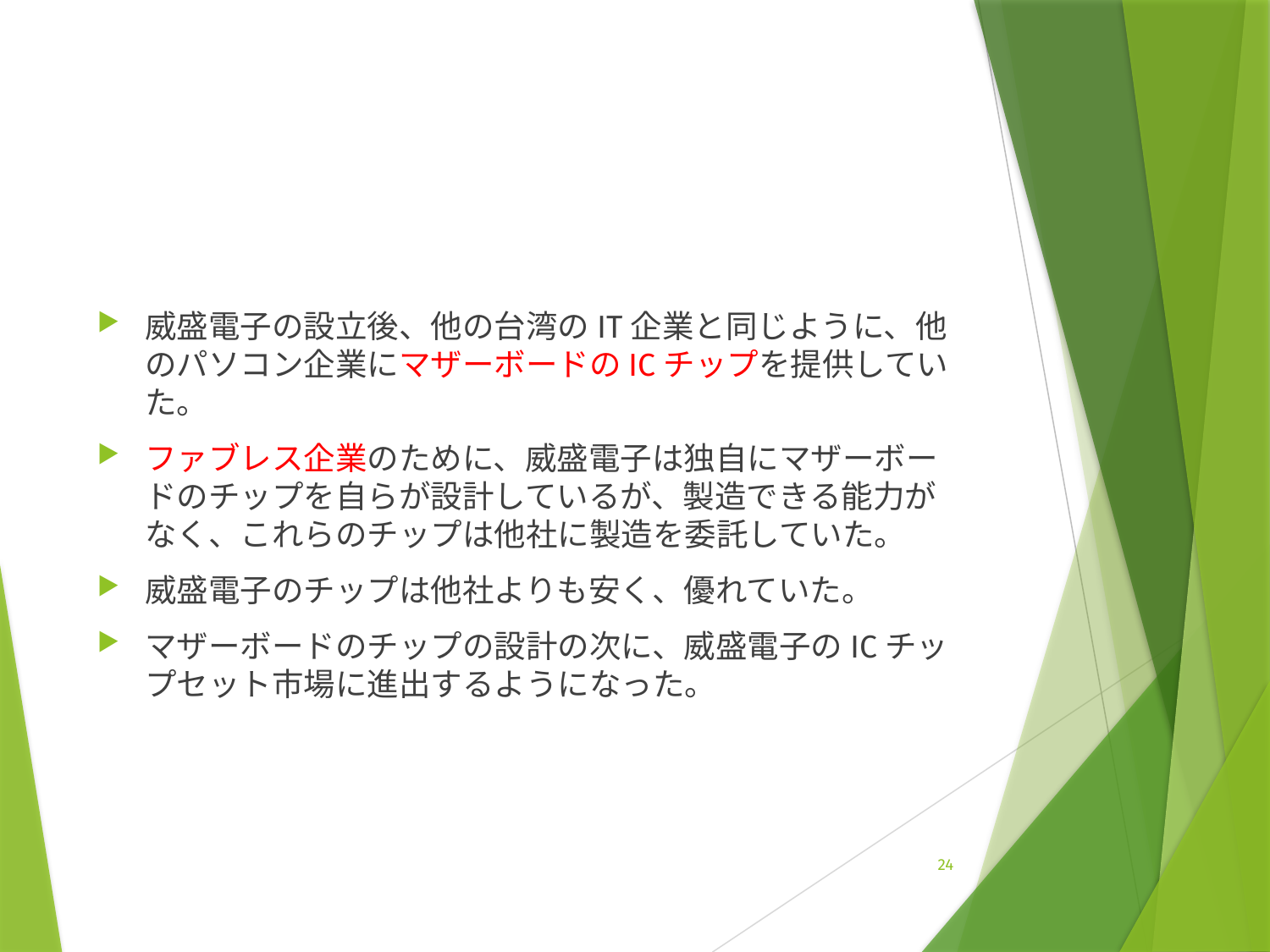

#
威盛電子の設立後、他の台湾のIT企業と同じように、他のパソコン企業にマザーボードのICチップを提供していた。
ファブレス企業のために、威盛電子は独自にマザーボードのチップを自らが設計しているが、製造できる能力がなく、これらのチップは他社に製造を委託していた。
威盛電子のチップは他社よりも安く、優れていた。
マザーボードのチップの設計の次に、威盛電子のICチップセット市場に進出するようになった。

24